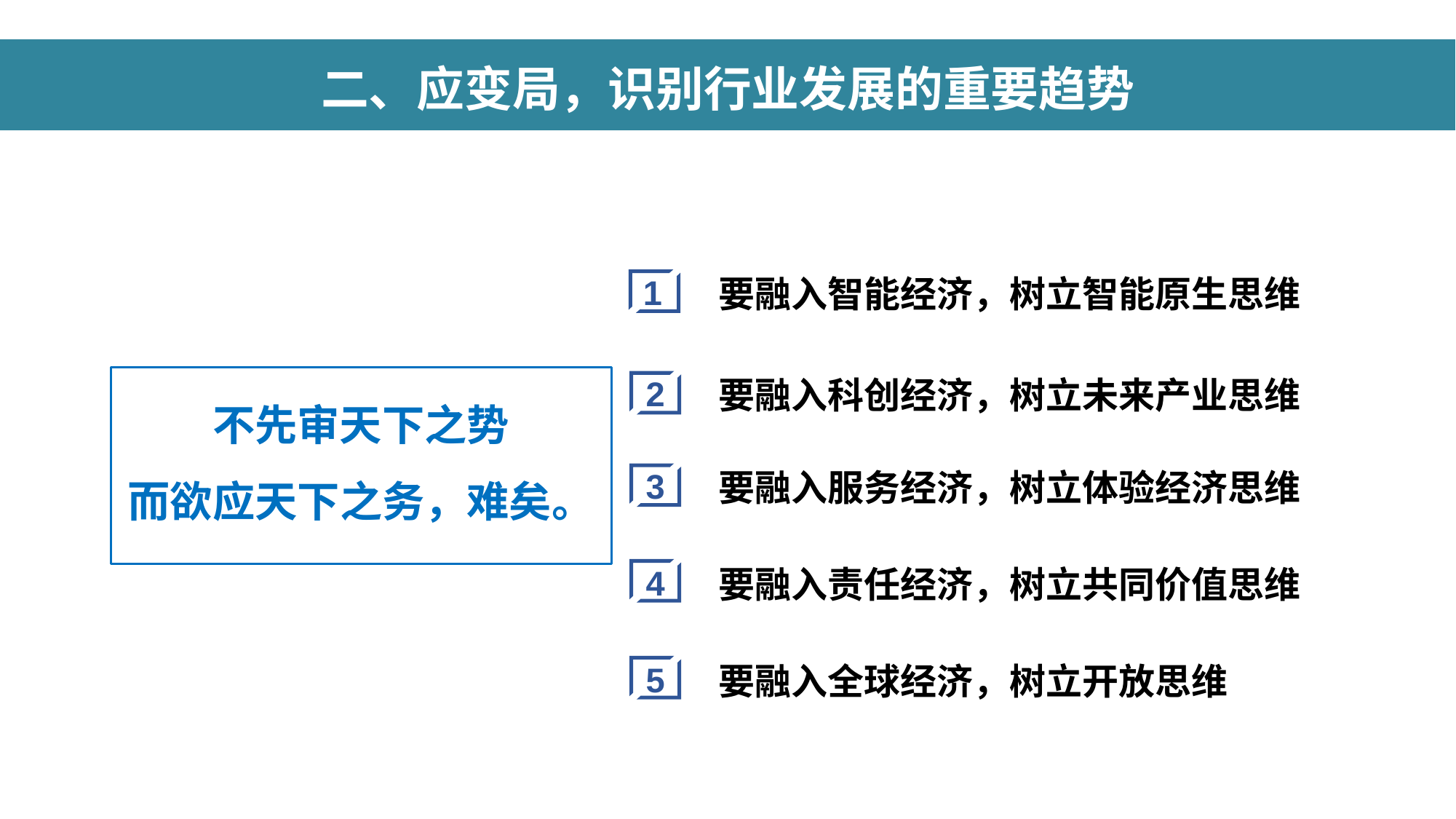

二、应变局，识别行业发展的重要趋势

要融入智能经济，树立智能原生思维
1

要融入科创经济，树立未来产业思维
2

要融入服务经济，树立体验经济思维
3

要融入责任经济，树立共同价值思维
4

要融入全球经济，树立开放思维

5

不先审天下之势
而欲应天下之务，难矣。